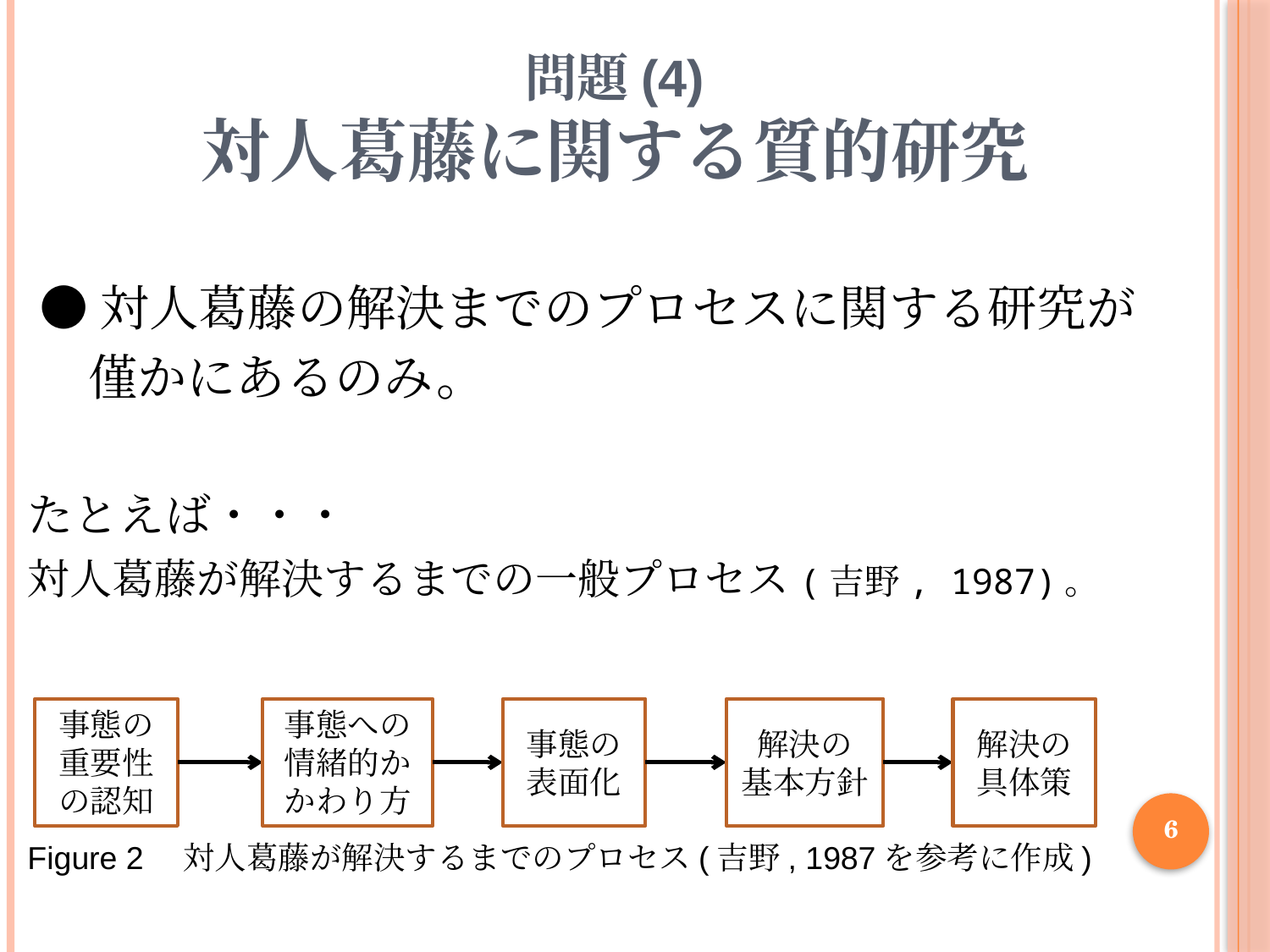

# 問題(4) 対人葛藤に関する質的研究

●対人葛藤の解決までのプロセスに関する研究が
　僅かにあるのみ。

たとえば・・・
対人葛藤が解決するまでの一般プロセス(吉野, 1987)。

事態の重要性の認知
事態への情緒的かかわり方
事態の表面化
解決の
基本方針
解決の具体策
6
Figure 2　対人葛藤が解決するまでのプロセス(吉野, 1987を参考に作成)